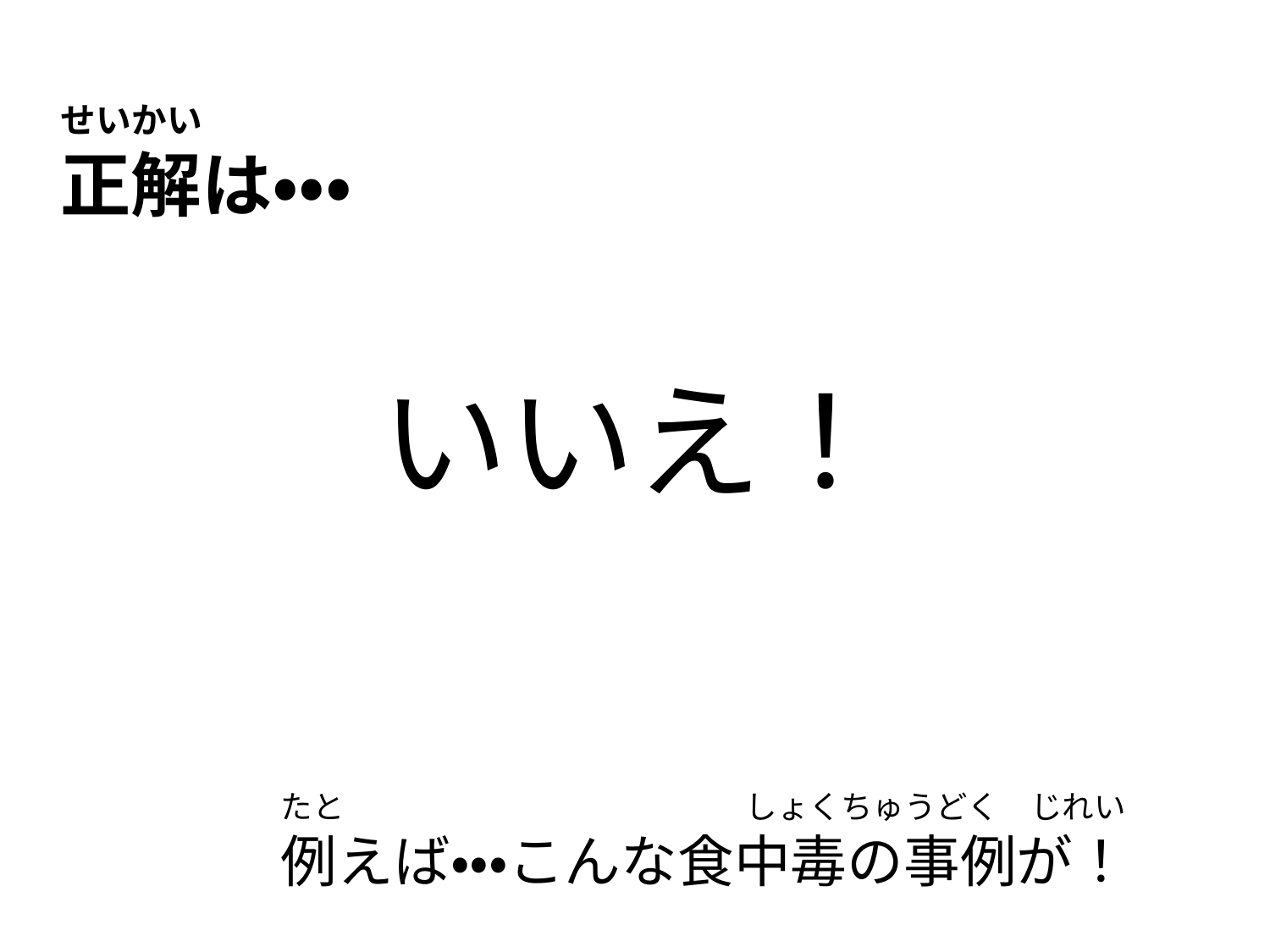

せいかい
正解は・・・
いいえ！
たと　　　　　　　　　　　　　　しょくちゅうどく　じれい
例えば・・・こんな食中毒の事例が！